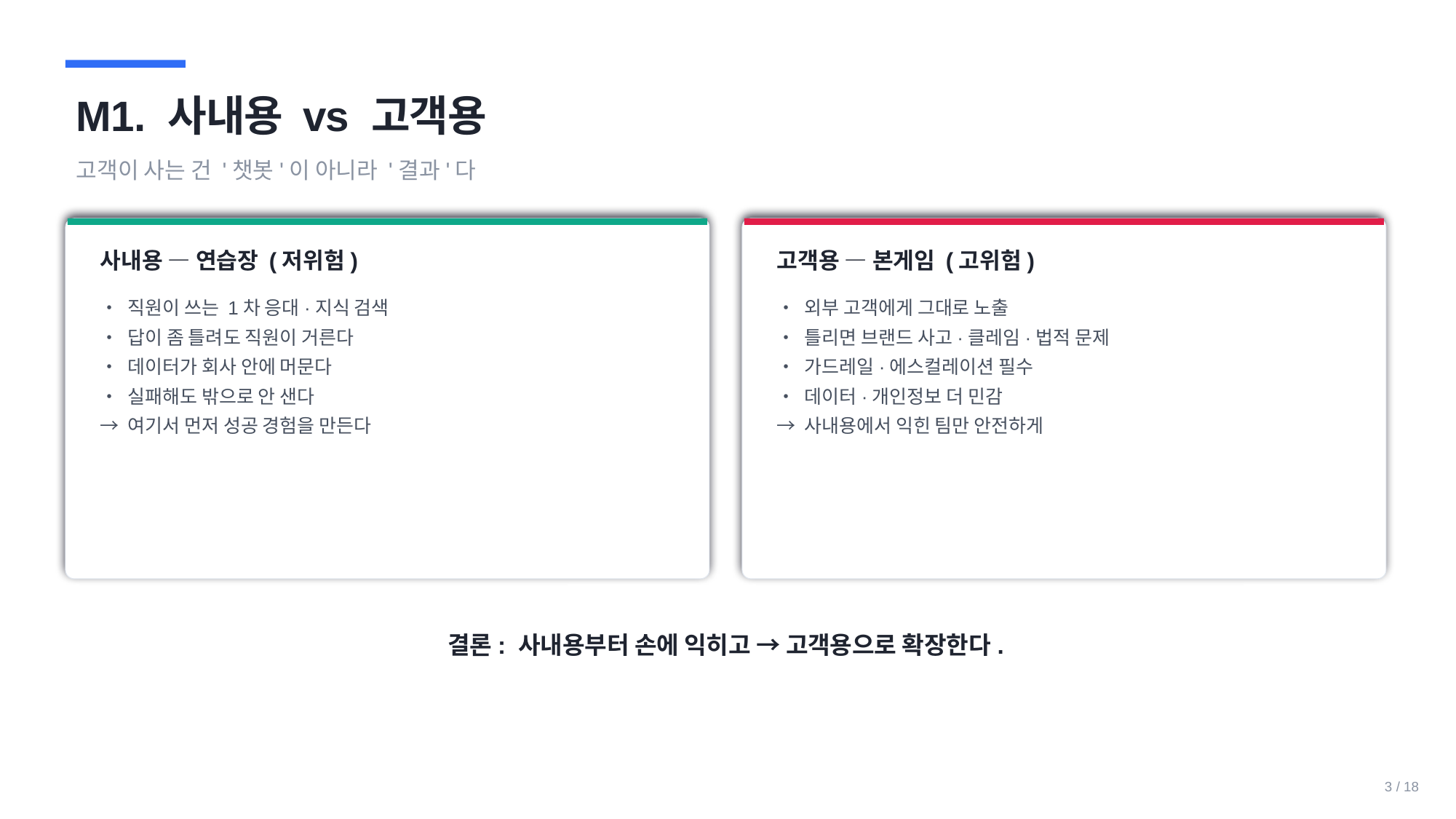

M1. 사내용 vs 고객용
고객이 사는 건 '챗봇'이 아니라 '결과'다

사내용 — 연습장 (저위험)
고객용 — 본게임 (고위험)
• 직원이 쓰는 1차 응대·지식 검색
• 답이 좀 틀려도 직원이 거른다
• 데이터가 회사 안에 머문다
• 실패해도 밖으로 안 샌다
→ 여기서 먼저 성공 경험을 만든다
• 외부 고객에게 그대로 노출
• 틀리면 브랜드 사고·클레임·법적 문제
• 가드레일·에스컬레이션 필수
• 데이터·개인정보 더 민감
→ 사내용에서 익힌 팀만 안전하게
결론: 사내용부터 손에 익히고 → 고객용으로 확장한다.
3 / 18